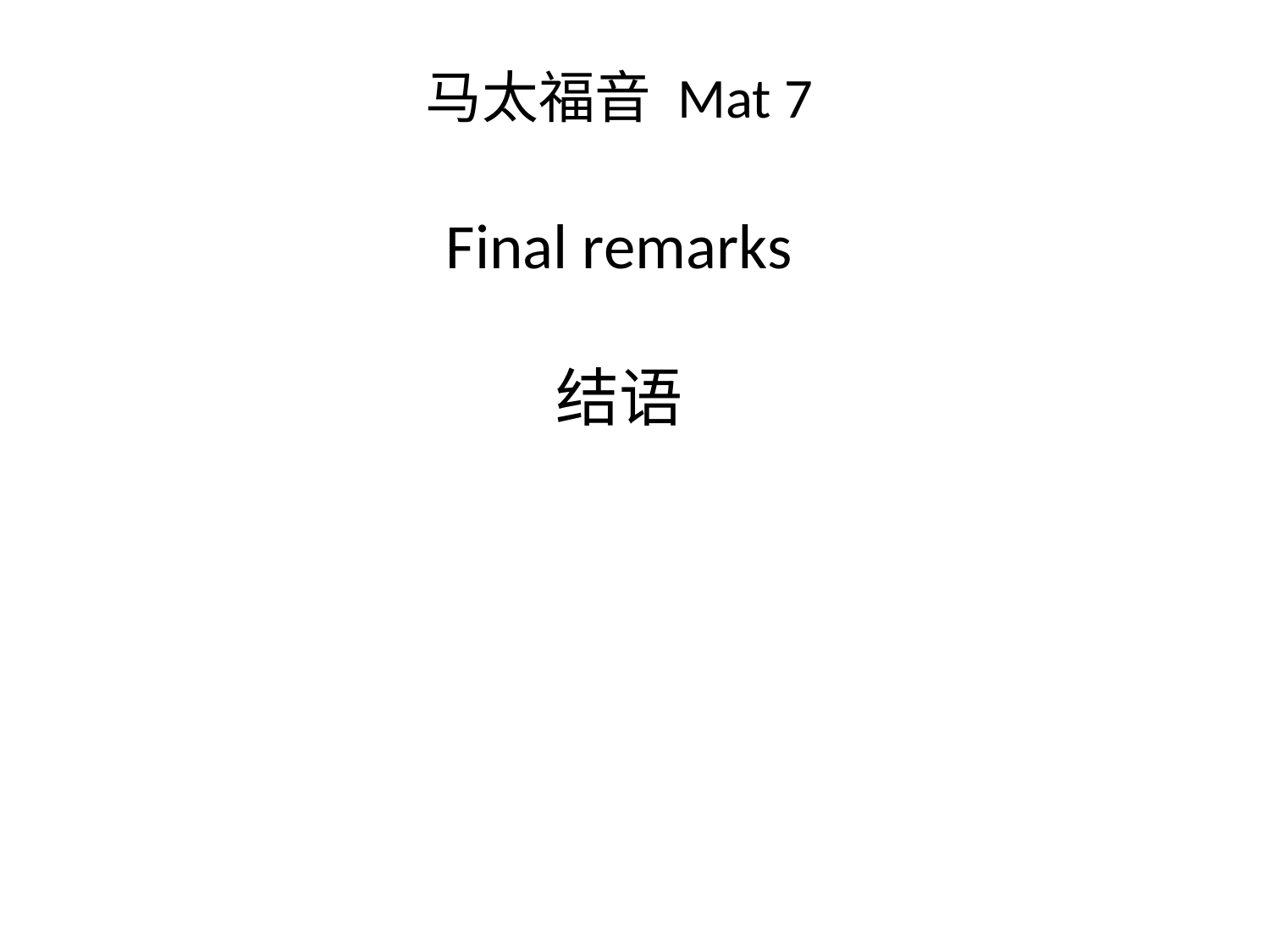

# 马太福音 Mat 7 Final remarks 结语